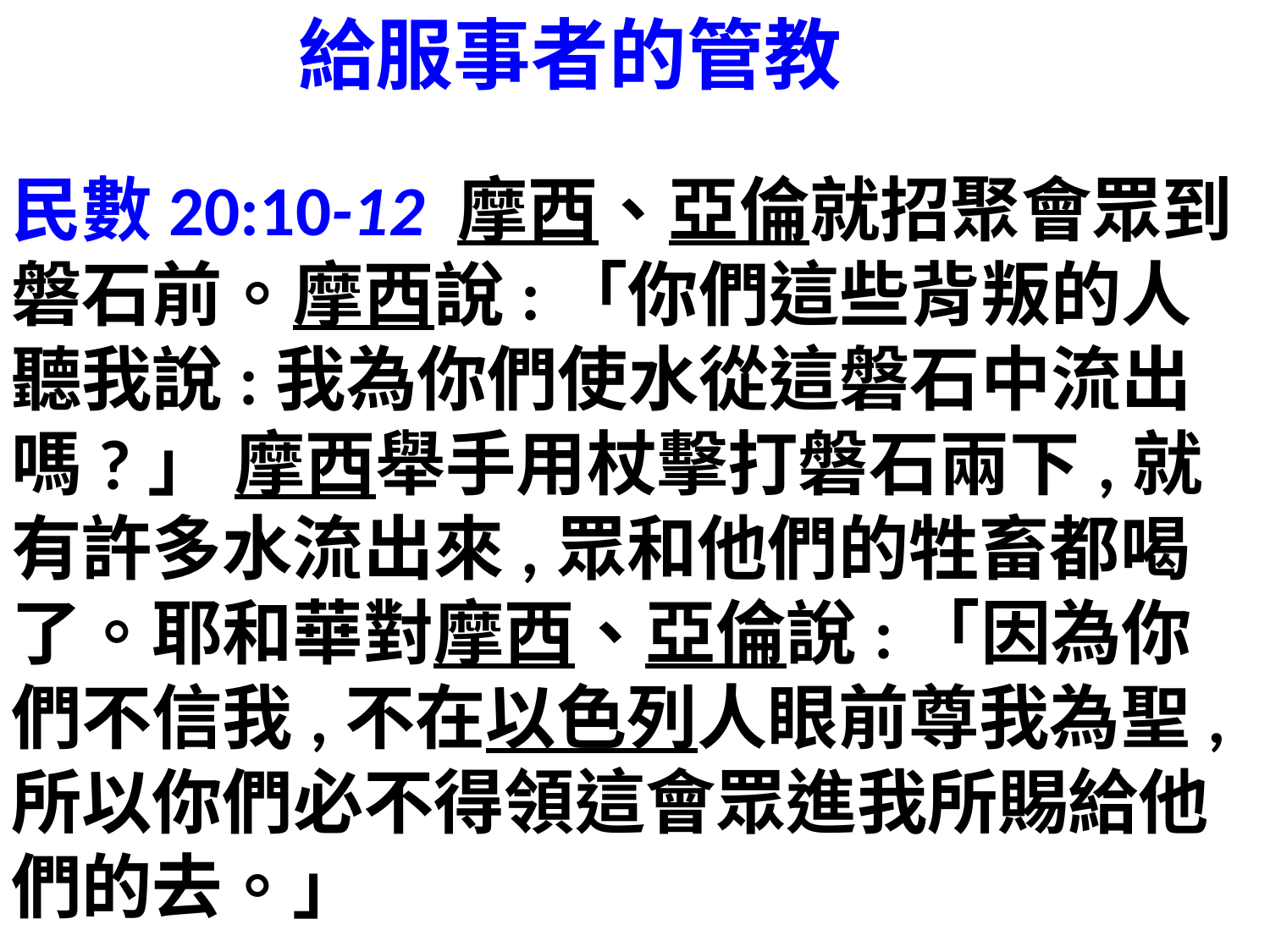

給服事者的管教
民數20:10-12 摩西、亞倫就招聚會眾到磐石前。摩西說:「你們這些背叛的人聽我說:我為你們使水從這磐石中流出嗎?」 摩西舉手用杖擊打磐石兩下,就有許多水流出來,眾和他們的牲畜都喝了。耶和華對摩西、亞倫說:「因為你們不信我,不在以色列人眼前尊我為聖,所以你們必不得領這會眾進我所賜給他們的去。」